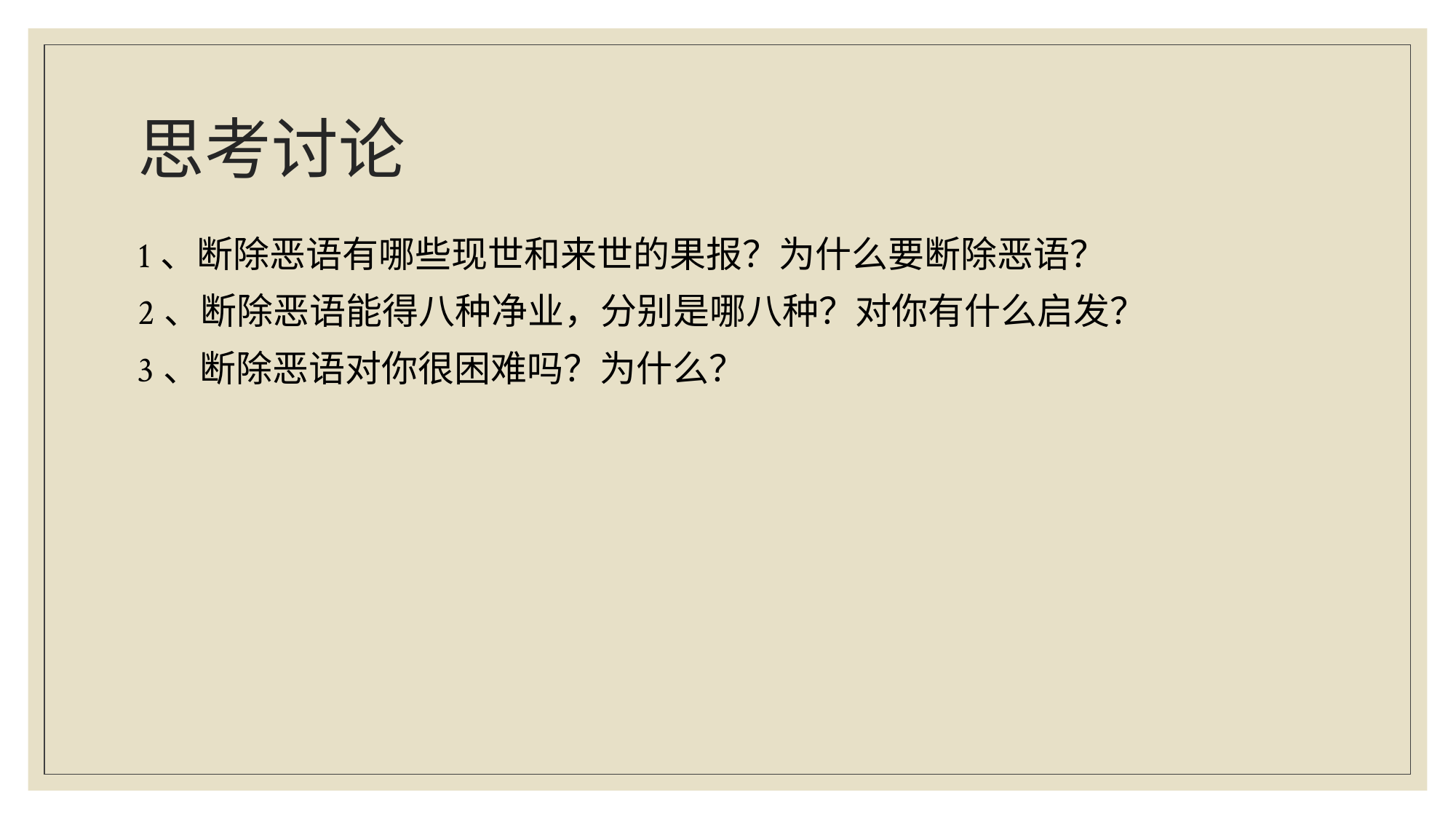

# 思考讨论
1、断除恶语有哪些现世和来世的果报？为什么要断除恶语？
2、断除恶语能得八种净业，分别是哪八种？对你有什么启发？
3、断除恶语对你很困难吗？为什么？